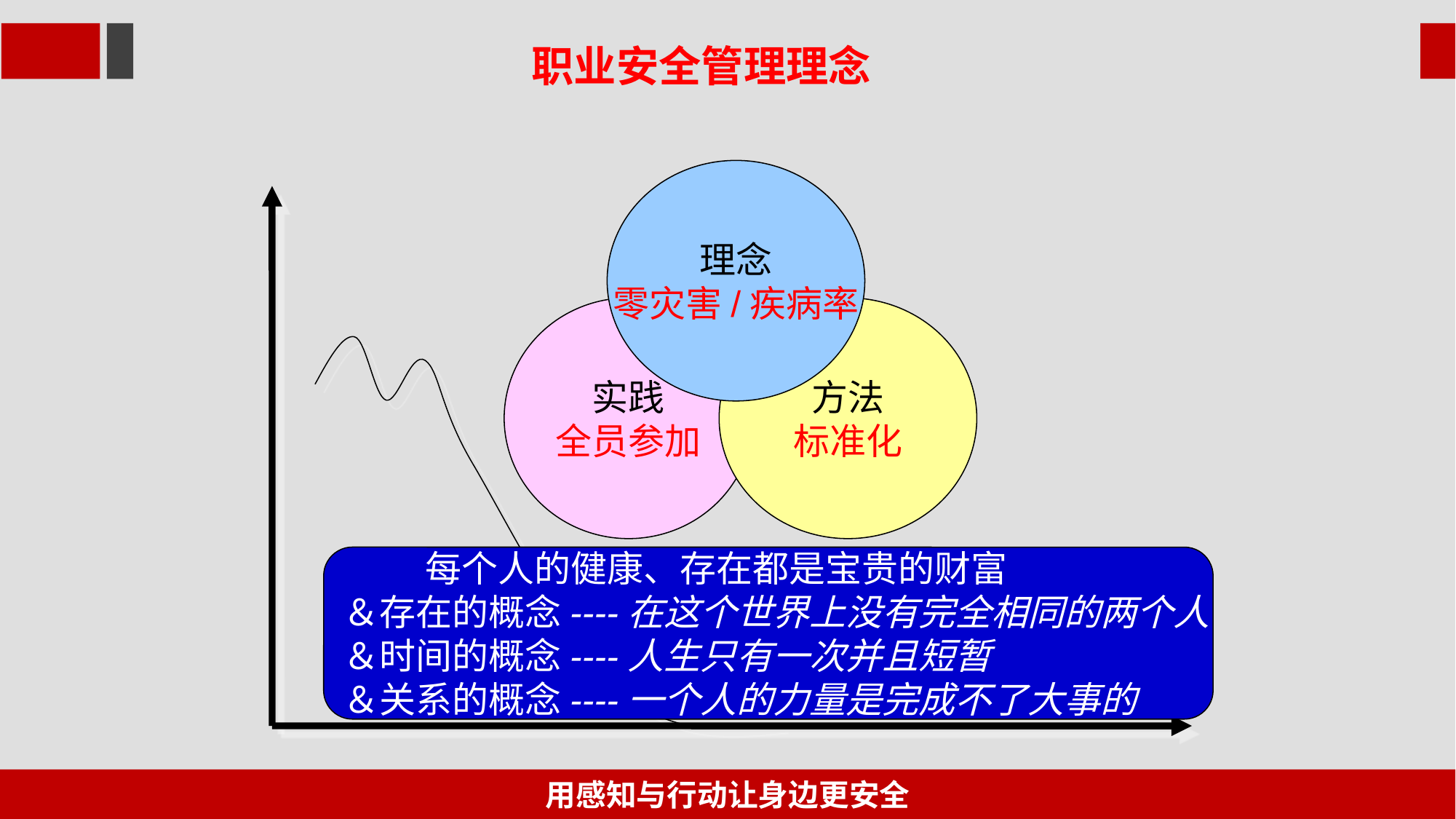

职业安全管理理念
理念
零灾害/疾病率

实践
全员参加
方法
标准化
         每个人的健康、存在都是宝贵的财富
＆存在的概念----在这个世界上没有完全相同的两个人
＆时间的概念----人生只有一次并且短暂
＆关系的概念----一个人的力量是完成不了大事的